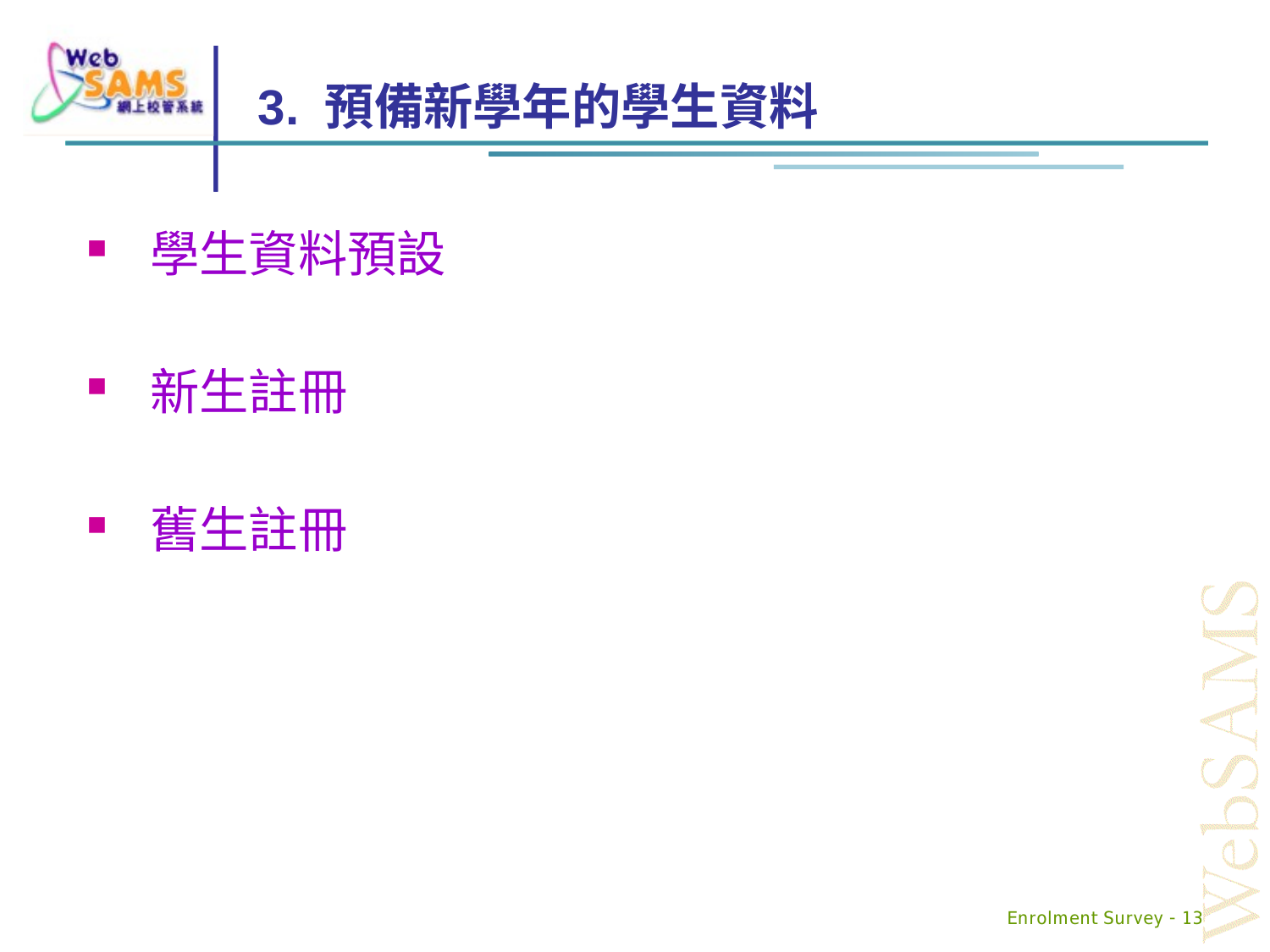

# 3. 預備新學年的學生資料
學生資料預設

新生註冊

舊生註冊

Enrolment Survey - 13